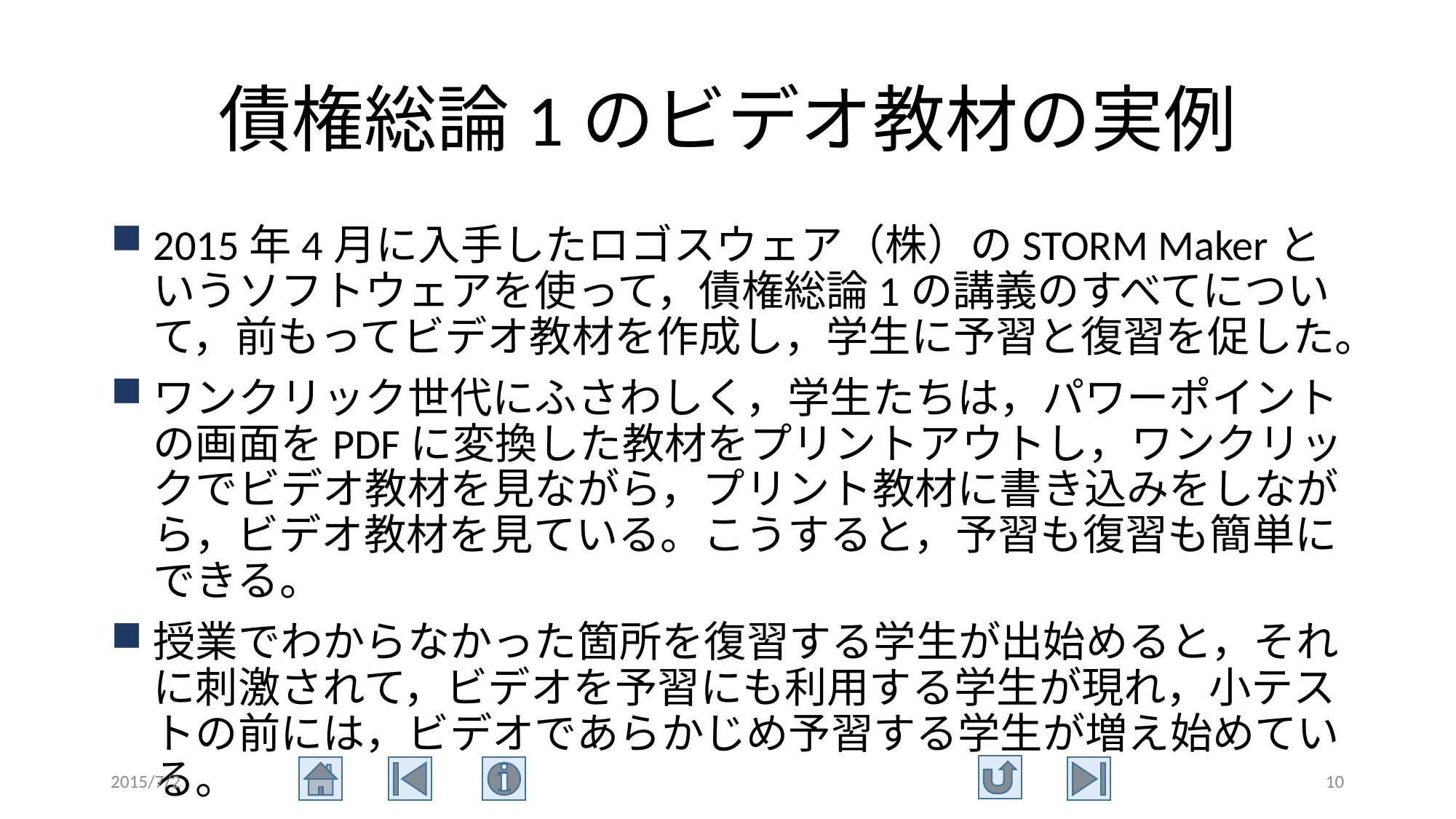

# 債権総論1のビデオ教材の実例
2015年4月に入手したロゴスウェア（株）のSTORM Makerというソフトウェアを使って，債権総論1の講義のすべてについて，前もってビデオ教材を作成し，学生に予習と復習を促した。
ワンクリック世代にふさわしく，学生たちは，パワーポイントの画面をPDFに変換した教材をプリントアウトし，ワンクリックでビデオ教材を見ながら，プリント教材に書き込みをしながら，ビデオ教材を見ている。こうすると，予習も復習も簡単にできる。
授業でわからなかった箇所を復習する学生が出始めると，それに刺激されて，ビデオを予習にも利用する学生が現れ，小テストの前には，ビデオであらかじめ予習する学生が増え始めている。
2015/7/2
10